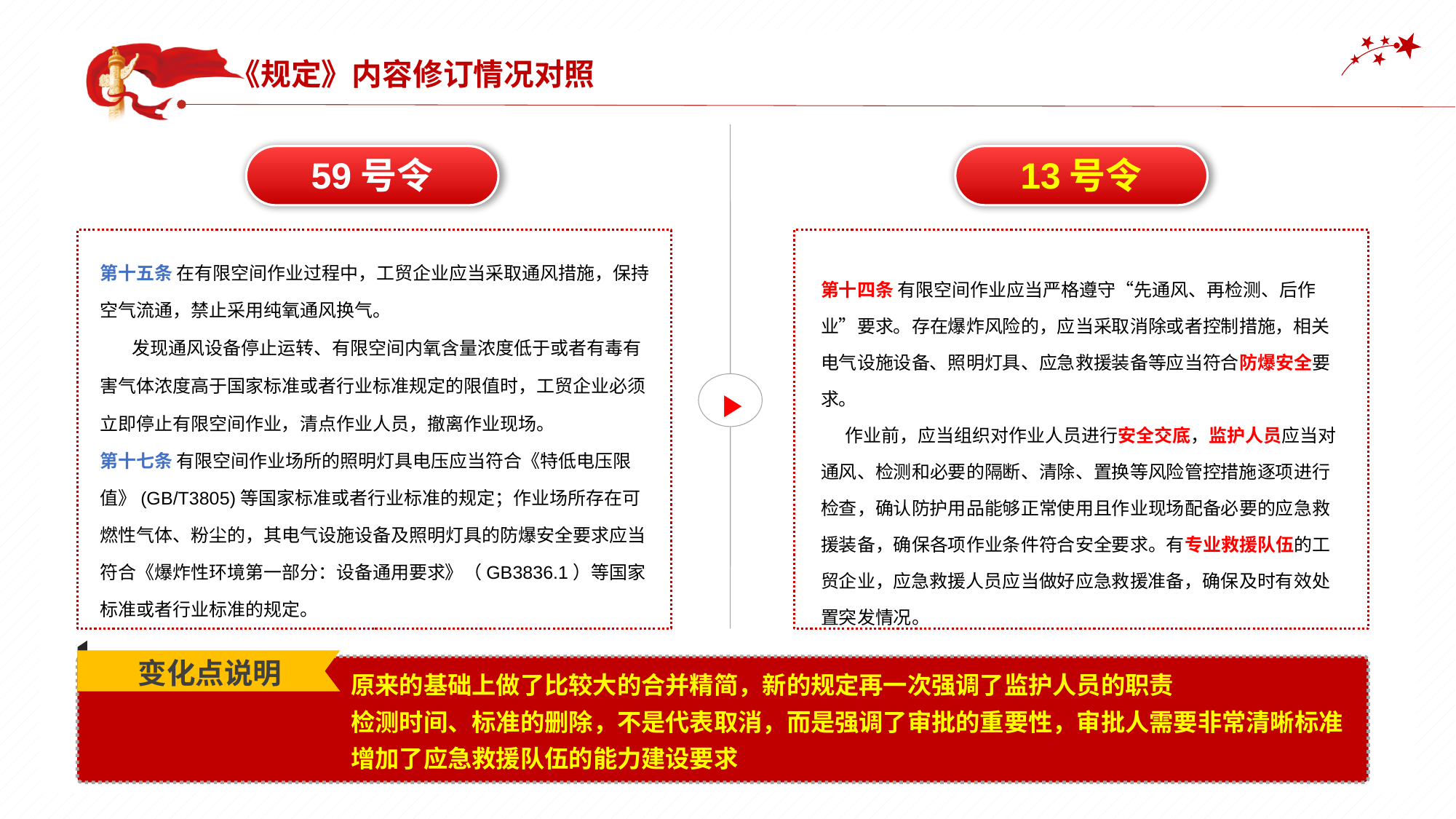

《规定》内容修订情况对照

▶

13号令

59号令

第十五条 在有限空间作业过程中，工贸企业应当采取通风措施，保持空气流通，禁止采用纯氧通风换气。
       发现通风设备停止运转、有限空间内氧含量浓度低于或者有毒有害气体浓度高于国家标准或者行业标准规定的限值时，工贸企业必须立即停止有限空间作业，清点作业人员，撤离作业现场。
第十七条 有限空间作业场所的照明灯具电压应当符合《特低电压限值》(GB/T3805)等国家标准或者行业标准的规定；作业场所存在可燃性气体、粉尘的，其电气设施设备及照明灯具的防爆安全要求应当符合《爆炸性环境第一部分：设备通用要求》（GB3836.1）等国家标准或者行业标准的规定。
第十四条 有限空间作业应当严格遵守“先通风、再检测、后作业”要求。存在爆炸风险的，应当采取消除或者控制措施，相关电气设施设备、照明灯具、应急救援装备等应当符合防爆安全要求。
     作业前，应当组织对作业人员进行安全交底，监护人员应当对通风、检测和必要的隔断、清除、置换等风险管控措施逐项进行检查，确认防护用品能够正常使用且作业现场配备必要的应急救援装备，确保各项作业条件符合安全要求。有专业救援队伍的工贸企业，应急救援人员应当做好应急救援准备，确保及时有效处置突发情况。

变化点说明

原来的基础上做了比较大的合并精简，新的规定再一次强调了监护人员的职责
检测时间、标准的删除，不是代表取消，而是强调了审批的重要性，审批人需要非常清晰标准
增加了应急救援队伍的能力建设要求